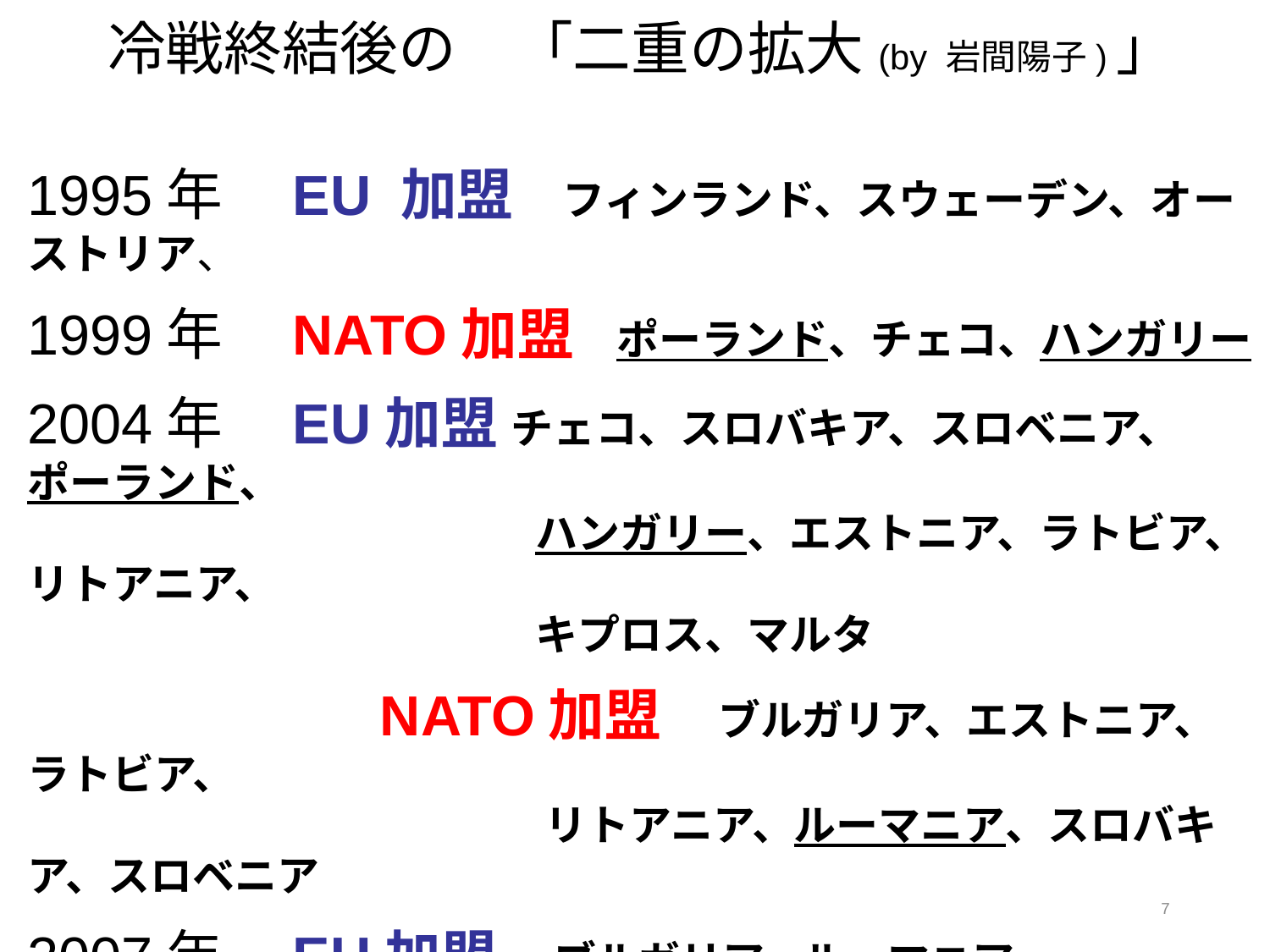

# 冷戦終結後の　「二重の拡大(by 岩間陽子)」
1995年　EU 加盟　フィンランド、スウェーデン、オーストリア、

1999年　NATO加盟　ポーランド、チェコ、ハンガリー

2004年　EU加盟 チェコ、スロバキア、スロベニア、ポーランド、
　　　　　　　　　　　　ハンガリー、エストニア、ラトビア、リトアニア、
　　　　　　　　　　　　キプロス、マルタ

　　　　　　NATO加盟　ブルガリア、エストニア、ラトビア、
　　　　　　　　　　　　 リトアニア、ルーマニア、スロバキア、スロベニア

2007年　EU加盟　ブルガリア、ルーマニア

2009年　NATO加盟　アルバニア、クロアチア
その後のEU加盟　2013年クロアチア、　　　※2020年英国離脱
その後のNATO加盟　2017年モンテネグロ、　２０２０年北マケドニア、
　　　　　　　　　　　　　　2022年
7